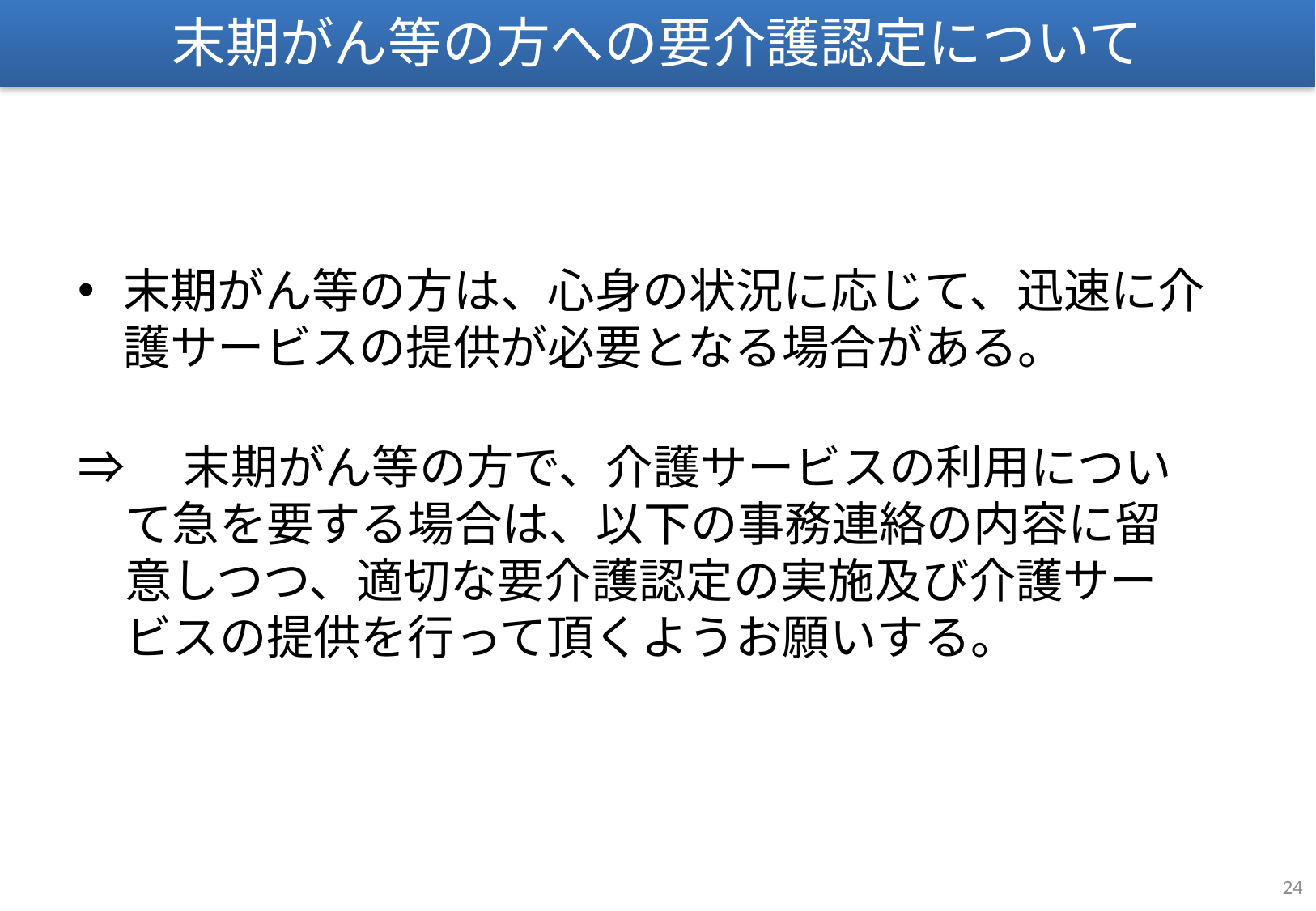

末期がん等の方への要介護認定について
末期がん等の方は、心身の状況に応じて、迅速に介護サービスの提供が必要となる場合がある。

⇒　末期がん等の方で、介護サービスの利用につい
　て急を要する場合は、以下の事務連絡の内容に留
　意しつつ、適切な要介護認定の実施及び介護サー
　ビスの提供を行って頂くようお願いする。
24